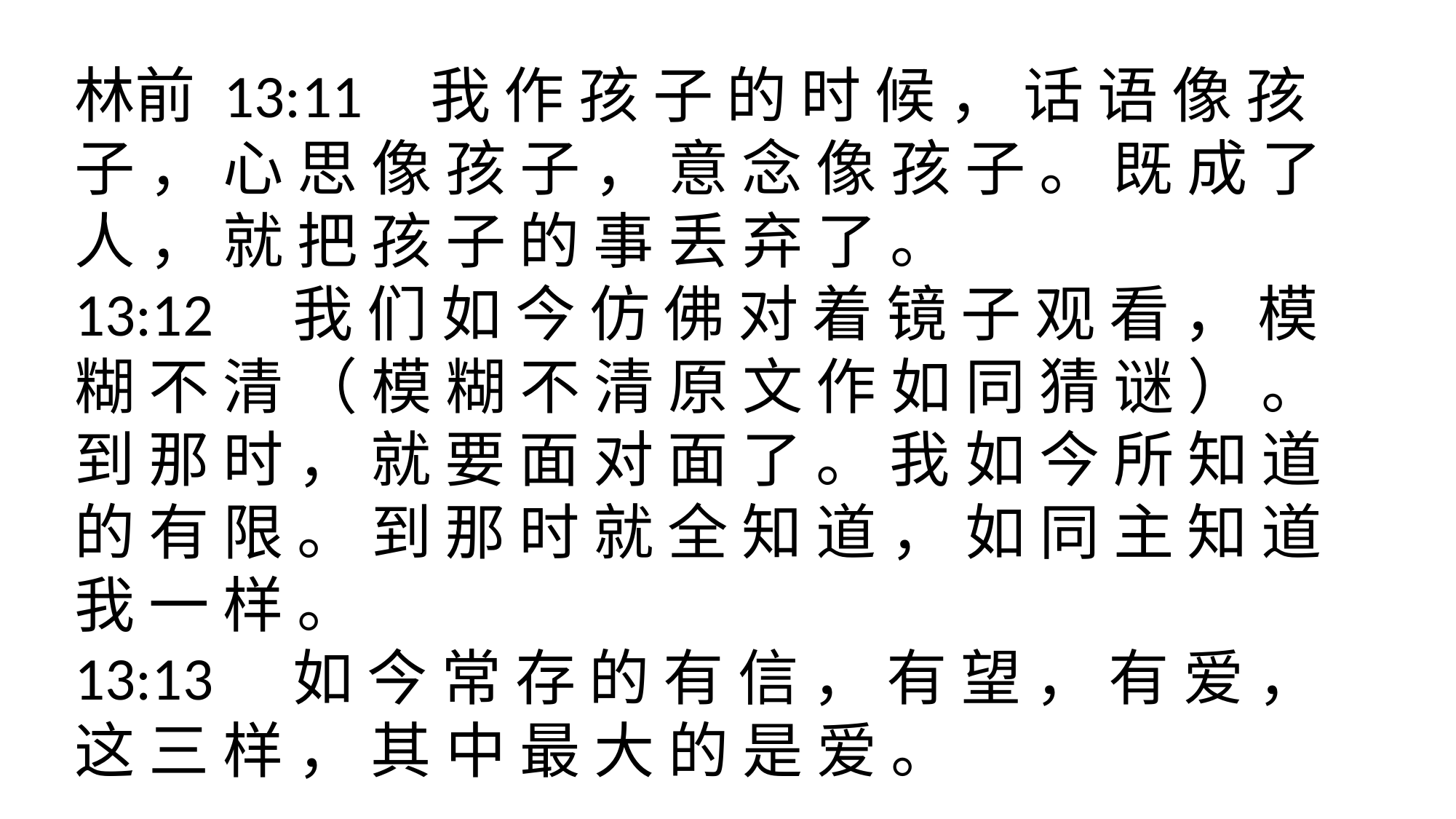

林前 13:11	 我 作 孩 子 的 时 候 ， 话 语 像 孩 子 ， 心 思 像 孩 子 ， 意 念 像 孩 子 。 既 成 了 人 ， 就 把 孩 子 的 事 丢 弃 了 。
13:12	我 们 如 今 仿 佛 对 着 镜 子 观 看 ， 模 糊 不 清 （ 模 糊 不 清 原 文 作 如 同 猜 谜 ） 。 到 那 时 ， 就 要 面 对 面 了 。 我 如 今 所 知 道 的 有 限 。 到 那 时 就 全 知 道 ， 如 同 主 知 道 我 一 样 。
13:13	如 今 常 存 的 有 信 ， 有 望 ， 有 爱 ， 这 三 样 ， 其 中 最 大 的 是 爱 。